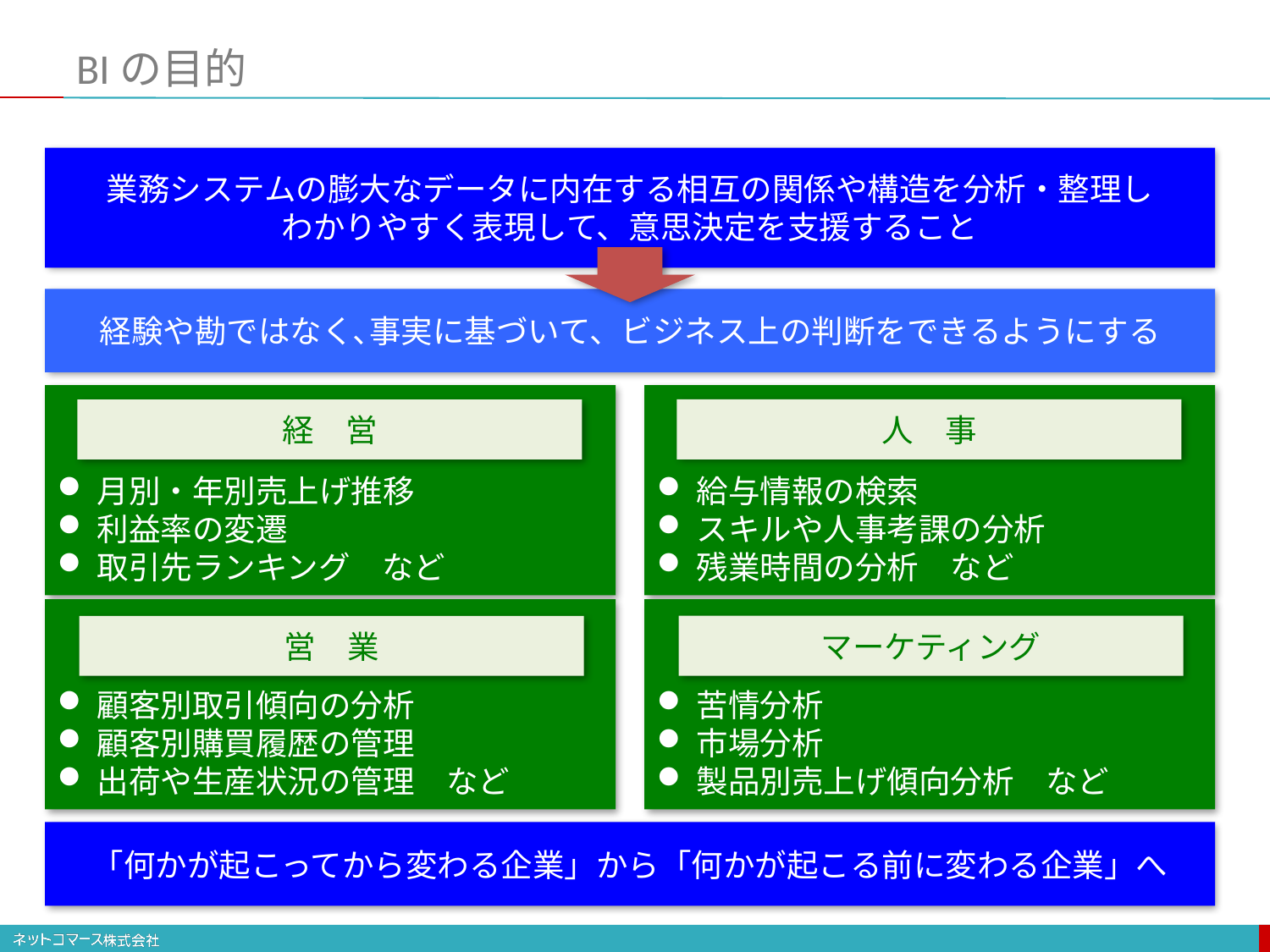

# BIの目的
業務システムの膨大なデータに内在する相互の関係や構造を分析・整理し
わかりやすく表現して、意思決定を支援すること

経験や勘ではなく､事実に基づいて、ビジネス上の判断をできるようにする

月別・年別売上げ推移
利益率の変遷
取引先ランキング　など

給与情報の検索
スキルや人事考課の分析
残業時間の分析　など
人　事
経　営

顧客別取引傾向の分析
顧客別購買履歴の管理
出荷や生産状況の管理　など

苦情分析
市場分析
製品別売上げ傾向分析　など
マーケティング
営　業
「何かが起こってから変わる企業」から「何かが起こる前に変わる企業」へ